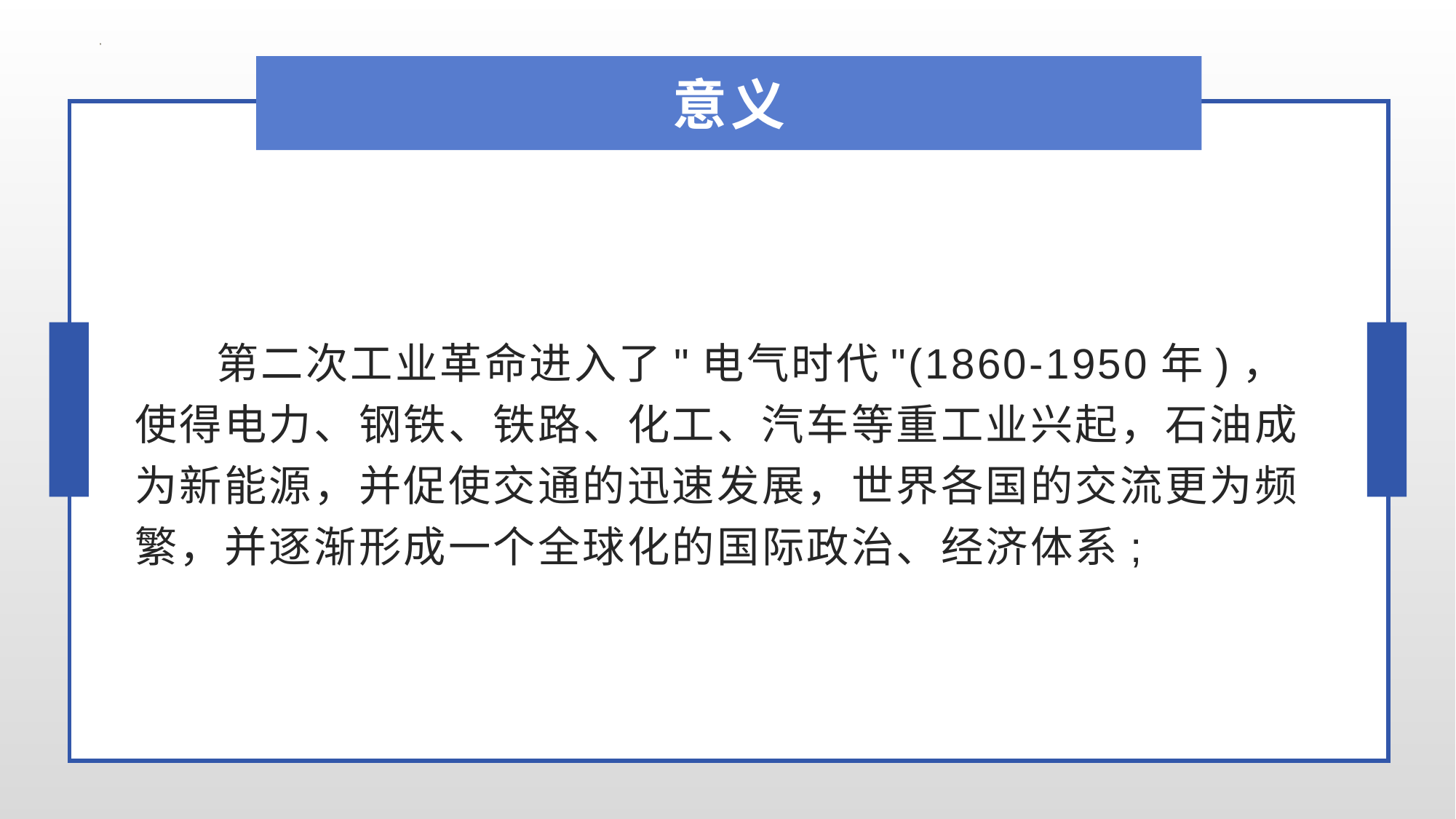

意义

      第二次工业革命进入了"电气时代"(1860-1950年)，使得电力、钢铁、铁路、化工、汽车等重工业兴起，石油成为新能源，并促使交通的迅速发展，世界各国的交流更为频繁，并逐渐形成一个全球化的国际政治、经济体系;